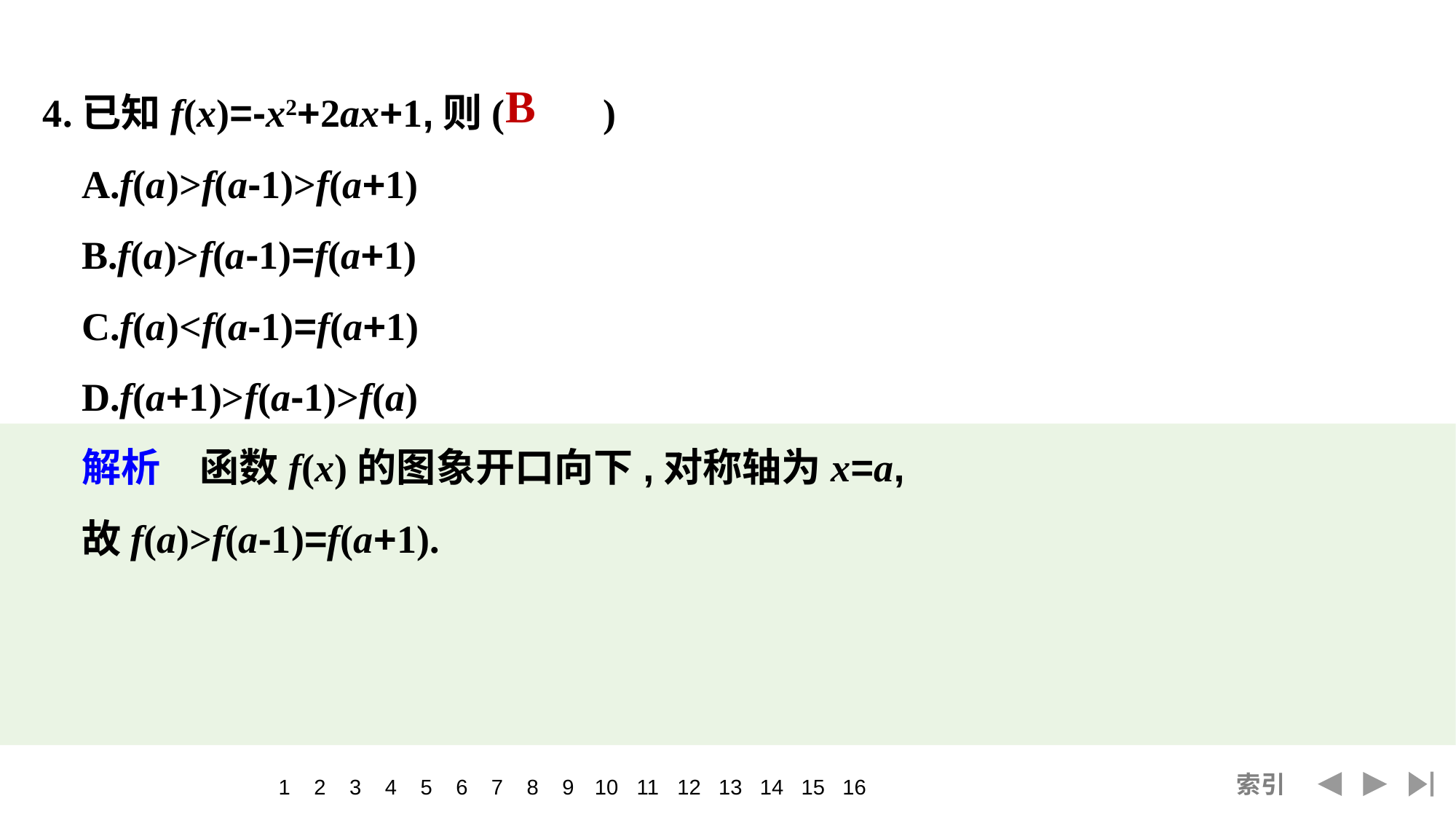

4.已知f(x)=-x2+2ax+1,则(　　)
A.f(a)>f(a-1)>f(a+1)
B.f(a)>f(a-1)=f(a+1)
C.f(a)<f(a-1)=f(a+1)
D.f(a+1)>f(a-1)>f(a)
解析　函数f(x)的图象开口向下,对称轴为x=a,
故f(a)>f(a-1)=f(a+1).
B